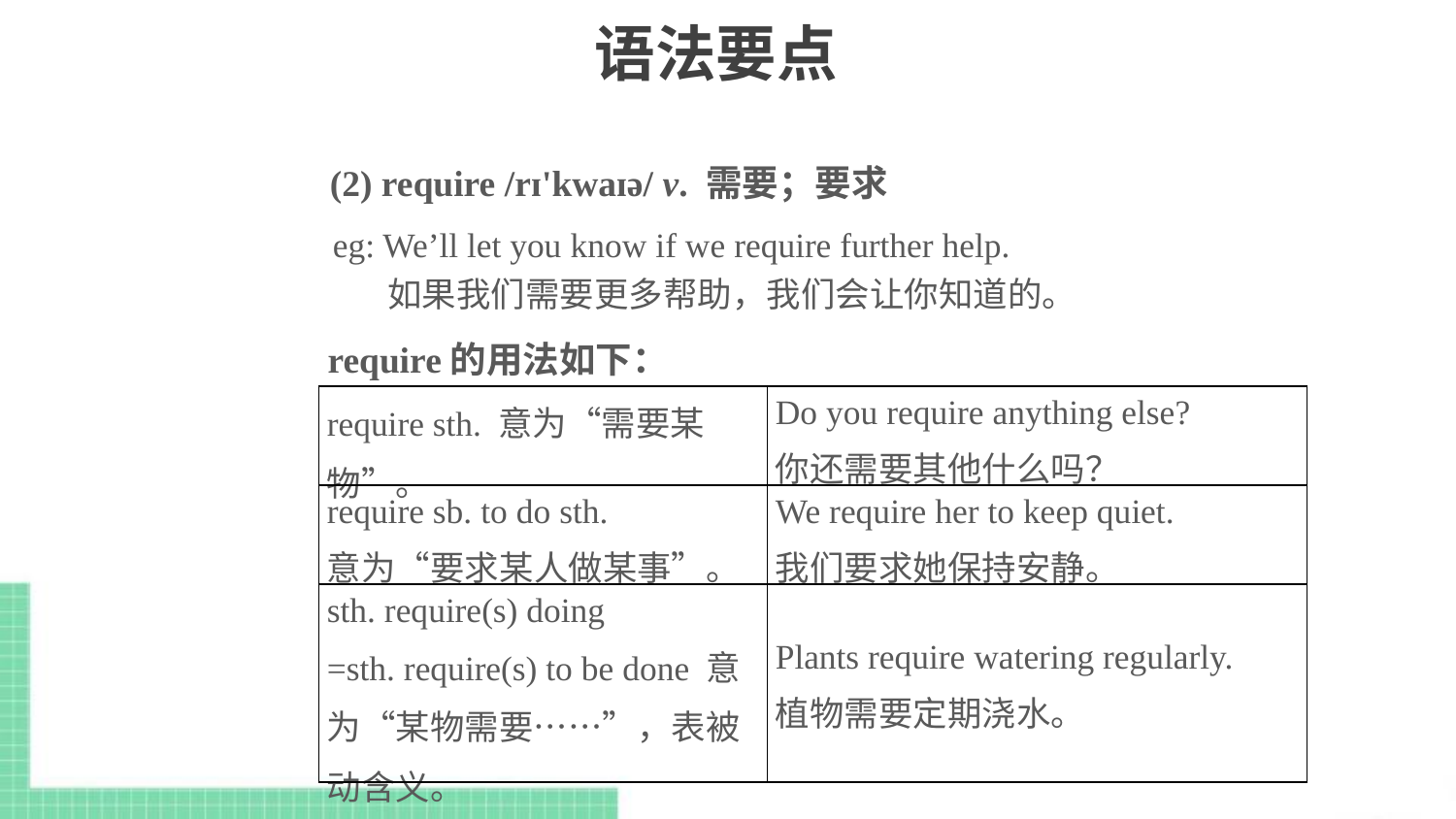

# 语法要点
(2) require /rɪ'kwaɪə/ v. 需要；要求
eg: We’ll let you know if we require further help.
      如果我们需要更多帮助，我们会让你知道的。
require的用法如下：
| require sth. 意为“需要某物”。 | Do you require anything else? 你还需要其他什么吗？ |
| --- | --- |
| require sb. to do sth. 意为“要求某人做某事”。 | We require her to keep quiet. 我们要求她保持安静。 |
| sth. require(s) doing =sth. require(s) to be done 意为“某物需要……”，表被动含义。 | Plants require watering regularly. 植物需要定期浇水。 |